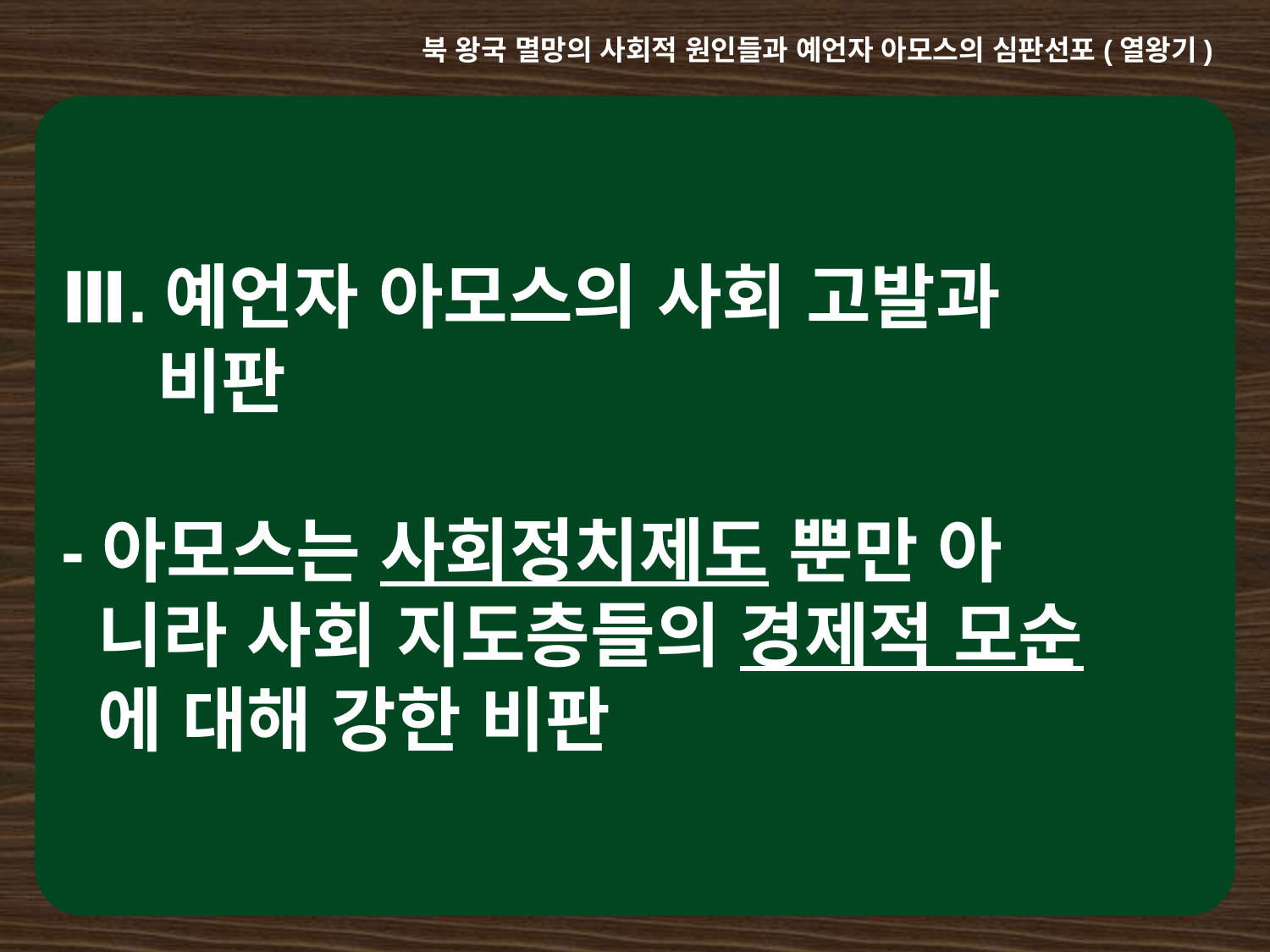

북 왕국 멸망의 사회적 원인들과 예언자 아모스의 심판선포(열왕기)
Ⅲ.예언자 아모스의 사회 고발과
    비판

-아모스는 사회정치제도 뿐만 아
 니라 사회 지도층들의 경제적 모순
 에 대해 강한 비판